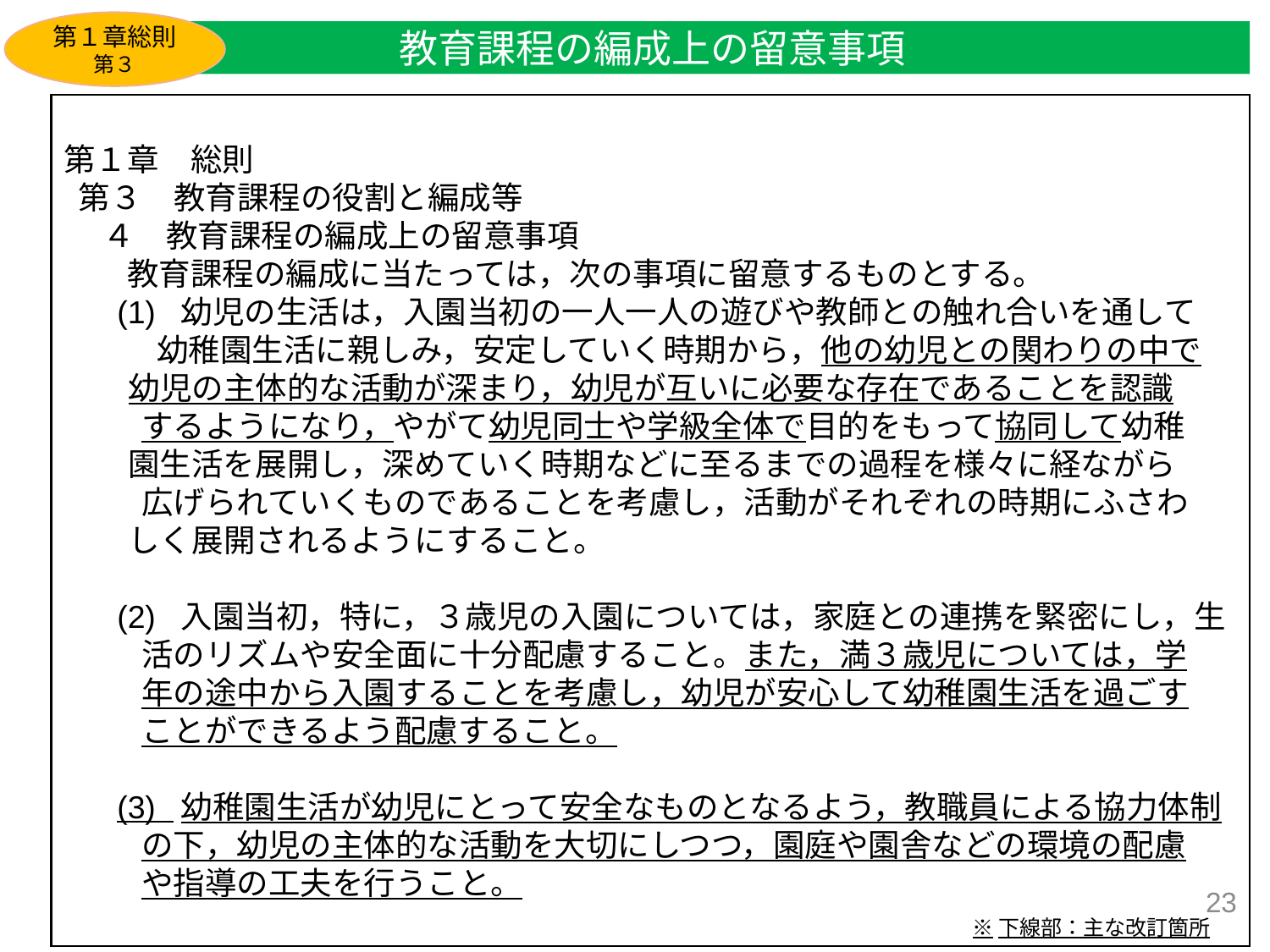

第１章総則
第３
教育課程の編成上の留意事項
第１章　総則
 第３　教育課程の役割と編成等
　 ４　教育課程の編成上の留意事項
　　教育課程の編成に当たっては，次の事項に留意するものとする。
      (1)  幼児の生活は，入園当初の一人一人の遊びや教師との触れ合いを通して
             幼稚園生活に親しみ，安定していく時期から，他の幼児との関わりの中で
         幼児の主体的な活動が深まり，幼児が互いに必要な存在であることを認識
　　  するようになり，やがて幼児同士や学級全体で目的をもって協同して幼稚
         園生活を展開し，深めていく時期などに至るまでの過程を様々に経ながら
　　  広げられていくものであることを考慮し，活動がそれぞれの時期にふさわ
         しく展開されるようにすること。

      (2)  入園当初，特に，３歳児の入園については，家庭との連携を緊密にし，生
　　  活のリズムや安全面に十分配慮すること。また，満３歳児については，学
　　  年の途中から入園することを考慮し，幼児が安心して幼稚園生活を過ごす
　　  ことができるよう配慮すること。

      (3)  幼稚園生活が幼児にとって安全なものとなるよう，教職員による協力体制
　　  の下，幼児の主体的な活動を大切にしつつ，園庭や園舎などの環境の配慮
　　  や指導の工夫を行うこと。
23
※下線部：主な改訂箇所